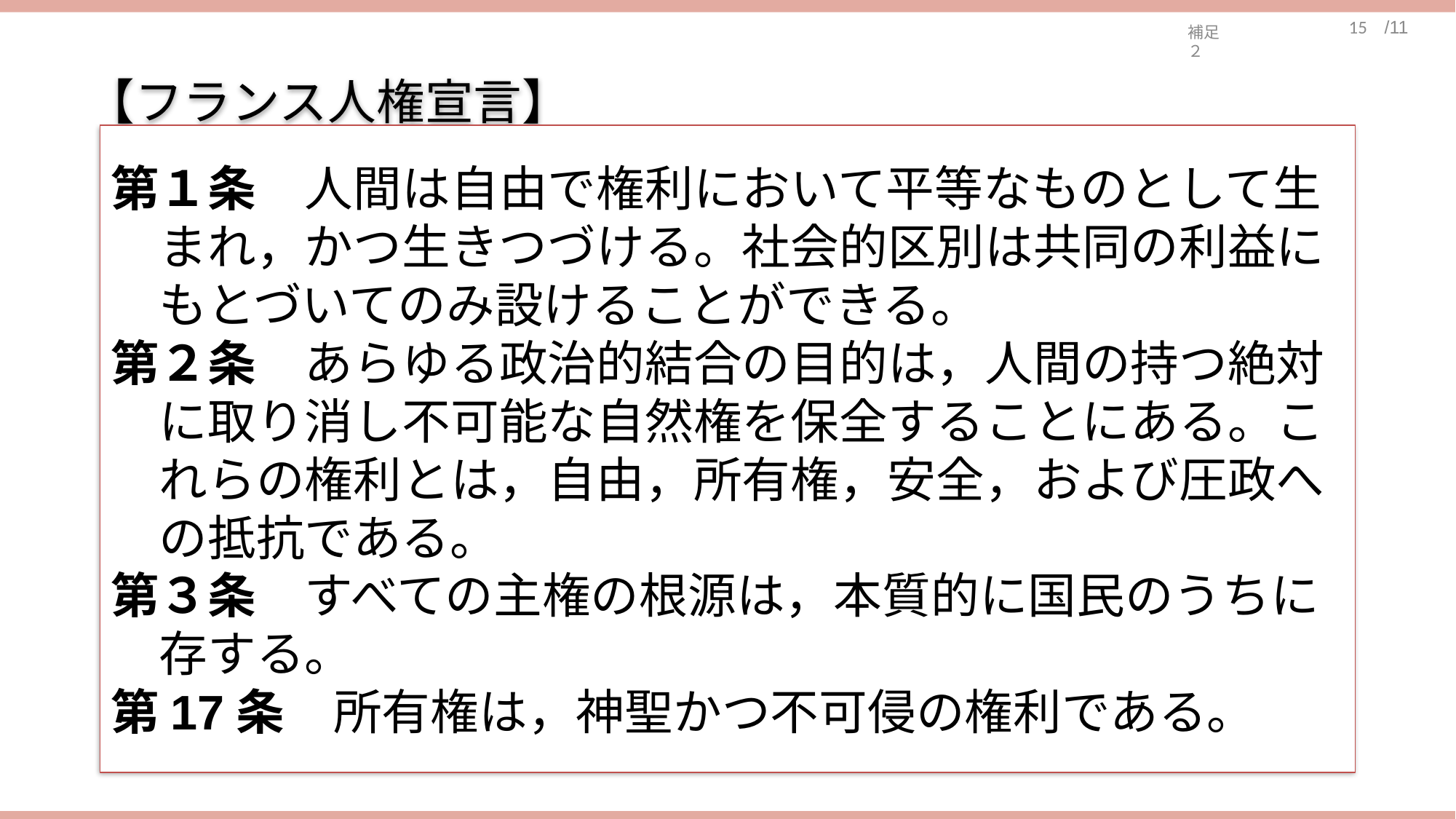

補足２
【フランス人権宣言】
第１条　人間は自由で権利において平等なものとして生
　まれ，かつ生きつづける。社会的区別は共同の利益に
　もとづいてのみ設けることができる。
第２条　あらゆる政治的結合の目的は，人間の持つ絶対
　に取り消し不可能な自然権を保全することにある。こ
　れらの権利とは，自由，所有権，安全，および圧政へ
　の抵抗である。
第３条　すべての主権の根源は，本質的に国民のうちに
　存する。
第17条　所有権は，神聖かつ不可侵の権利である。